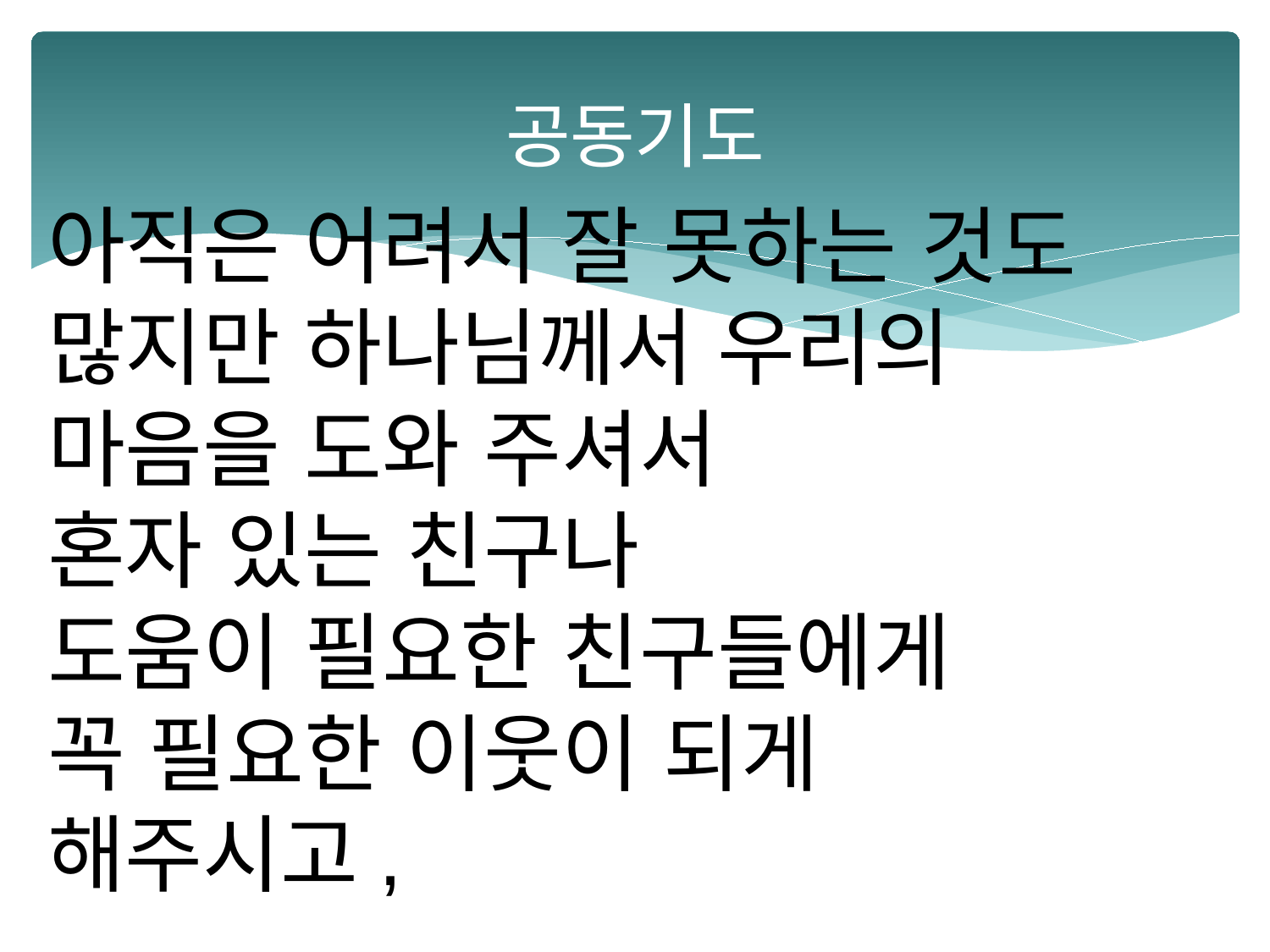

# 공동기도
아직은 어려서 잘 못하는 것도
많지만 하나님께서 우리의
마음을 도와 주셔서
혼자 있는 친구나
도움이 필요한 친구들에게
꼭 필요한 이웃이 되게
해주시고,